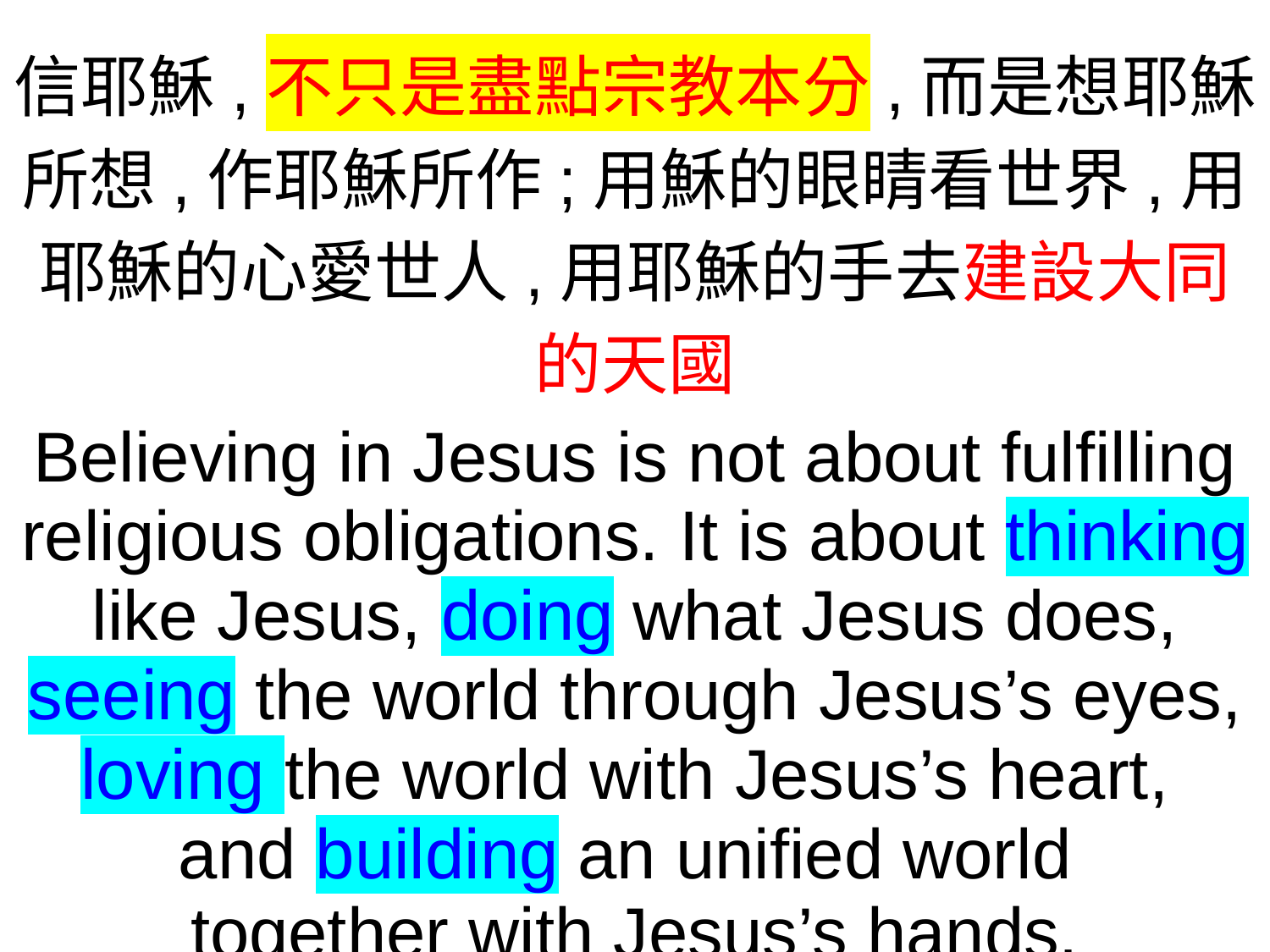

信耶穌,不只是盡點宗教本分,而是想耶穌所想,作耶穌所作;用穌的眼睛看世界,用耶穌的心愛世人,用耶穌的手去建設大同的天國
Believing in Jesus is not about fulfilling religious obligations. It is about thinking like Jesus, doing what Jesus does, seeing the world through Jesus’s eyes, loving the world with Jesus’s heart,
and building an unified world
together with Jesus’s hands.